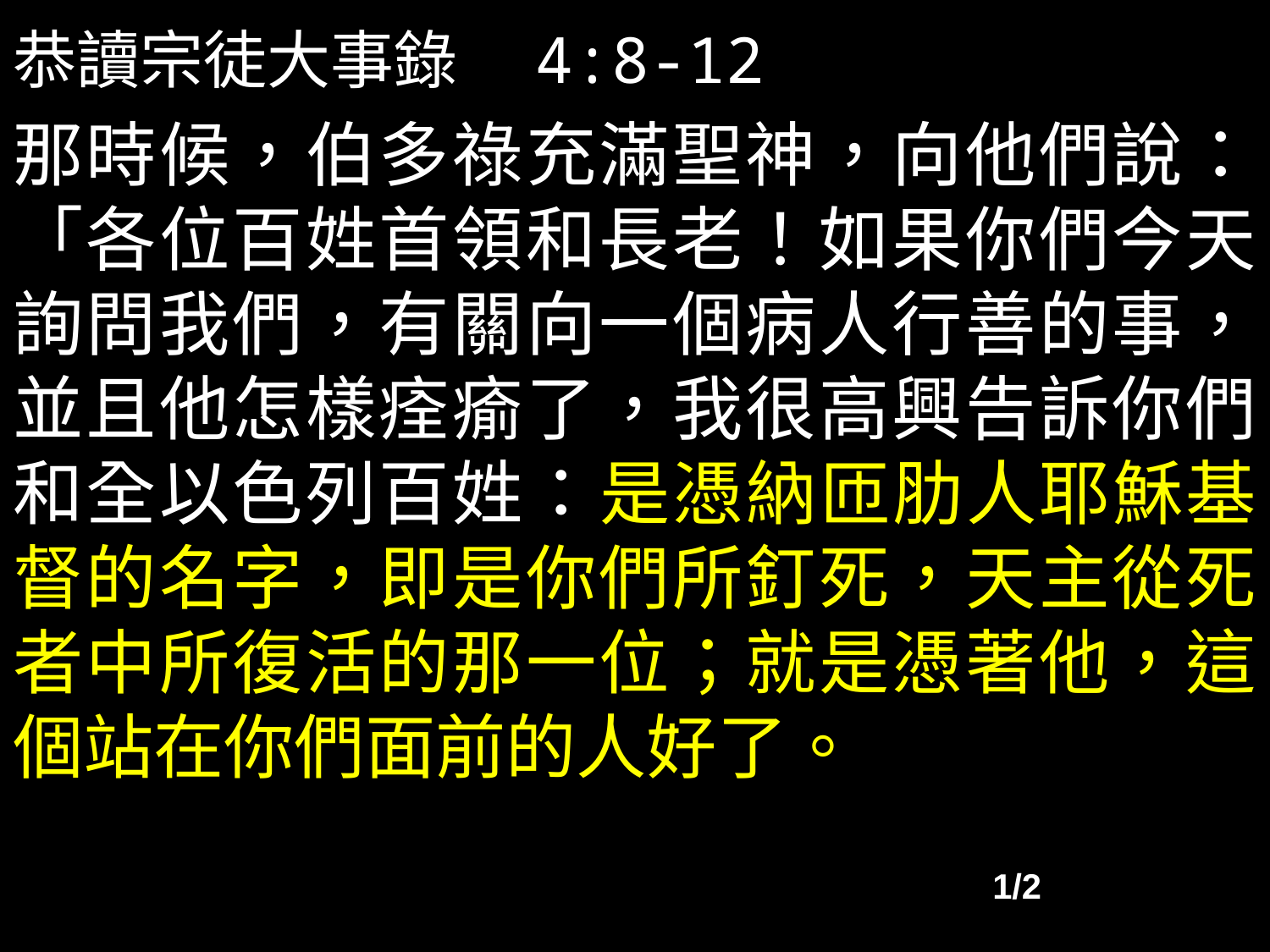

恭讀宗徒大事錄　4:8-12
那時候，伯多祿充滿聖神，向他們說：「各位百姓首領和長老！如果你們今天詢問我們，有關向一個病人行善的事，並且他怎樣痊瘉了，我很高興告訴你們和全以色列百姓：是憑納匝肋人耶穌基督的名字，即是你們所釘死，天主從死者中所復活的那一位；就是憑著他，這個站在你們面前的人好了。
1/2